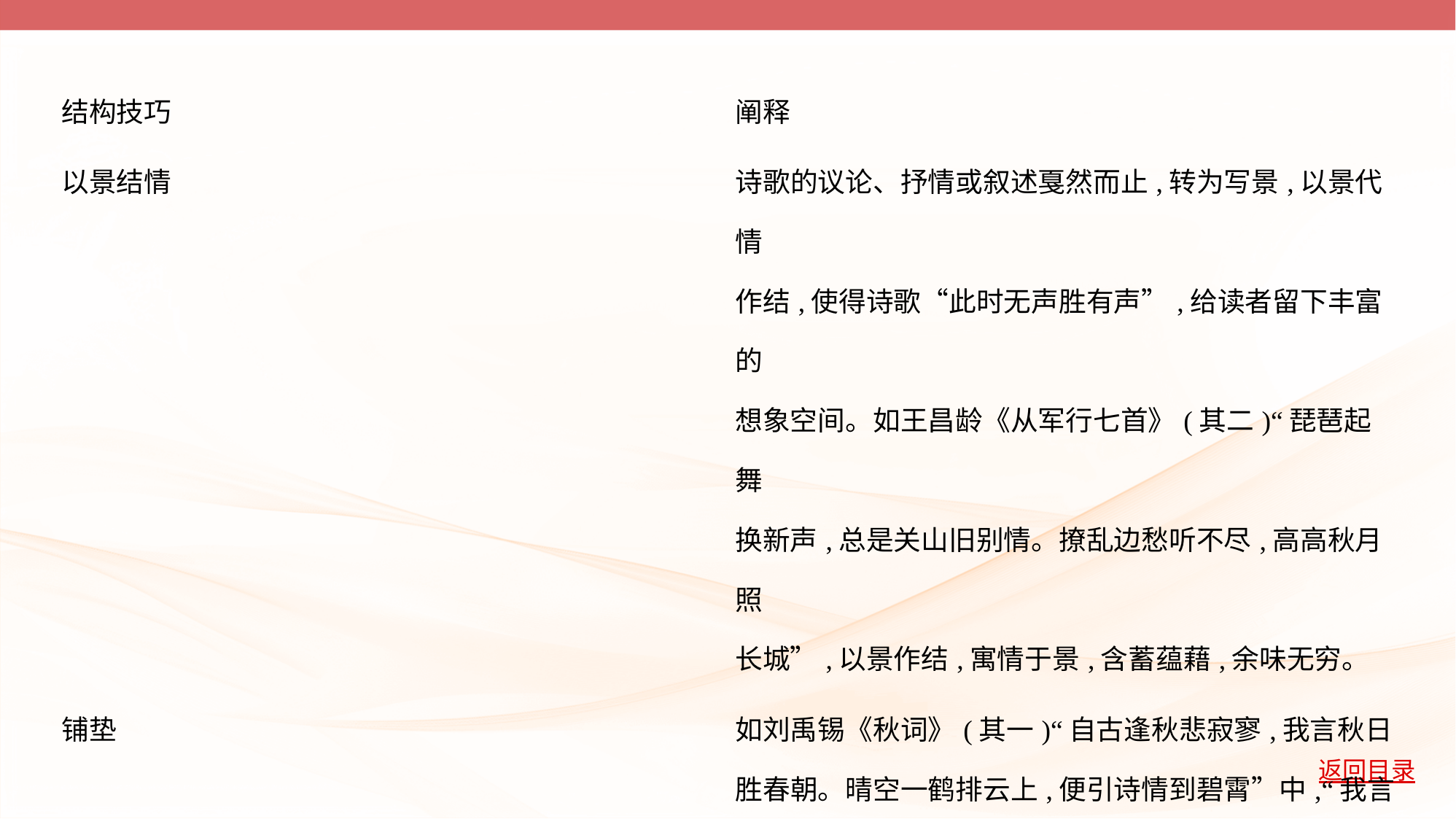

| 结构技巧 | 阐释 |
| --- | --- |
| 以景结情 | 诗歌的议论、抒情或叙述戛然而止,转为写景,以景代情 作结,使得诗歌“此时无声胜有声”,给读者留下丰富的 想象空间。如王昌龄《从军行七首》(其二)“琵琶起舞 换新声,总是关山旧别情。撩乱边愁听不尽,高高秋月照 长城”,以景作结,寓情于景,含蓄蕴藉,余味无穷。 |
| 铺垫 | 如刘禹锡《秋词》(其一)“自古逢秋悲寂寥,我言秋日 胜春朝。晴空一鹤排云上,便引诗情到碧霄”中,“我言 秋日胜春朝”一句为下文赞美秋日进行了铺垫。 |
| 过渡 | 在古代诗歌中,多表现为由写景到抒情的过渡、由实到 虚的过渡。如苏轼《念奴娇·赤壁怀古》中“江山如画, 一时多少豪杰”承上启下,由眼前实景过渡到对英雄周 瑜的回忆。 |